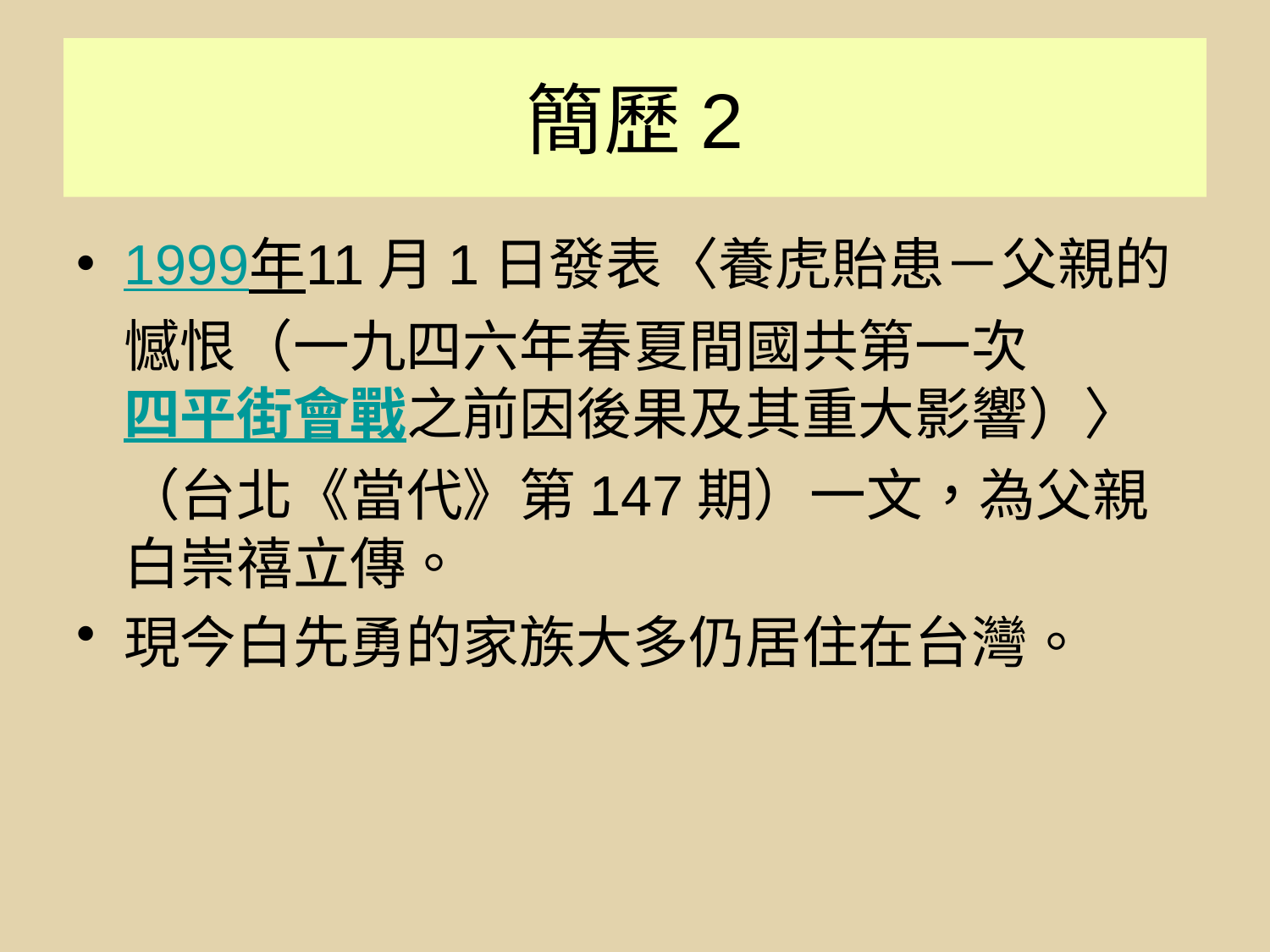

# 簡歷2
1999年11月1日發表〈養虎貽患－父親的憾恨（一九四六年春夏間國共第一次四平街會戰之前因後果及其重大影響）〉（台北《當代》第147期）一文，為父親白崇禧立傳。
現今白先勇的家族大多仍居住在台灣。